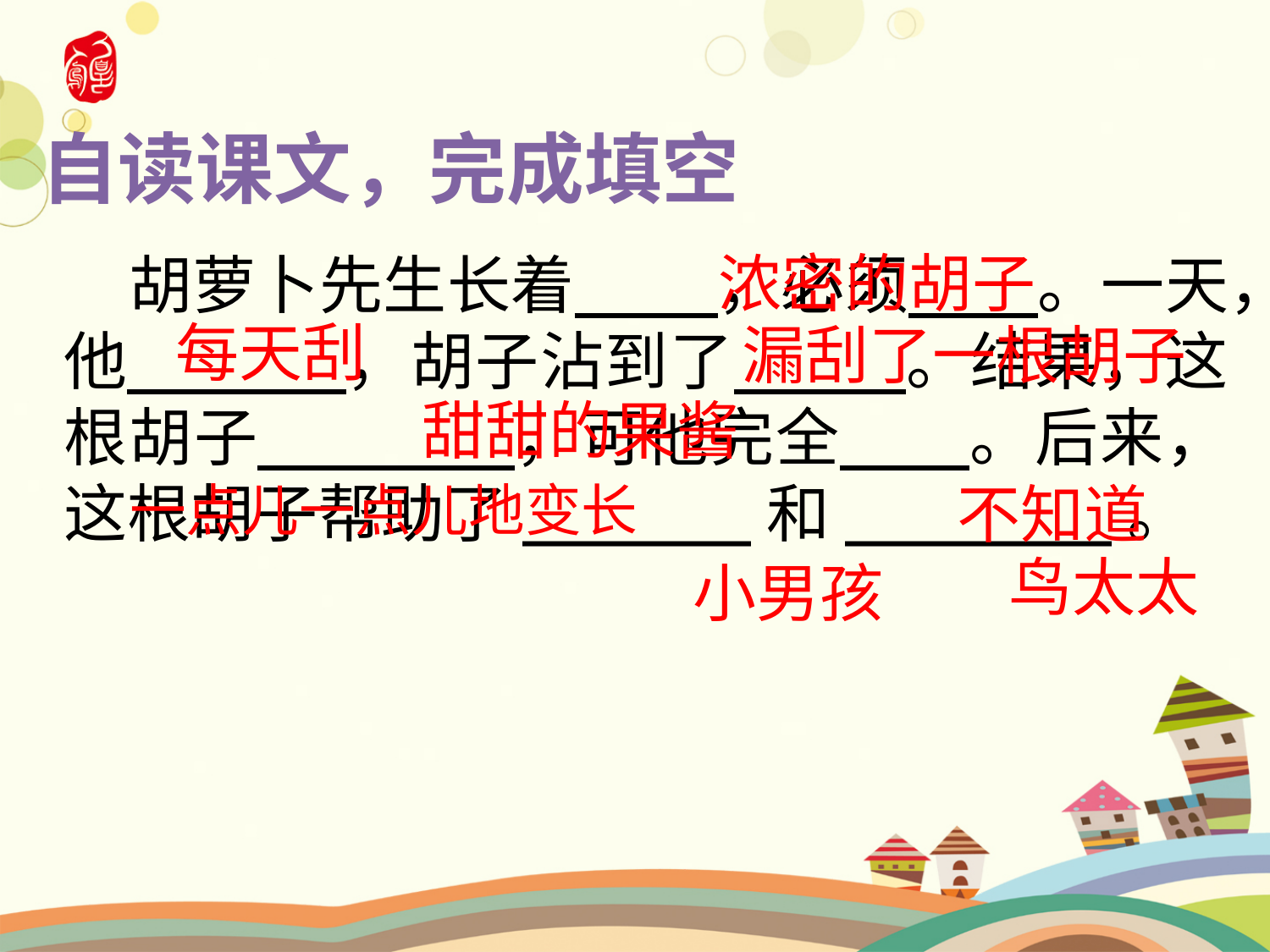

自读课文，完成填空
浓密的胡子
    胡萝卜先生长着          ，必须         。一天，他              ，胡子沾到了           。结果，这根胡子                ，可他完全        。后来，这根胡子帮助了______和_______。
每天刮
漏刮了一根胡子
甜甜的果酱
不知道
一点儿一点儿地变长
鸟太太
小男孩